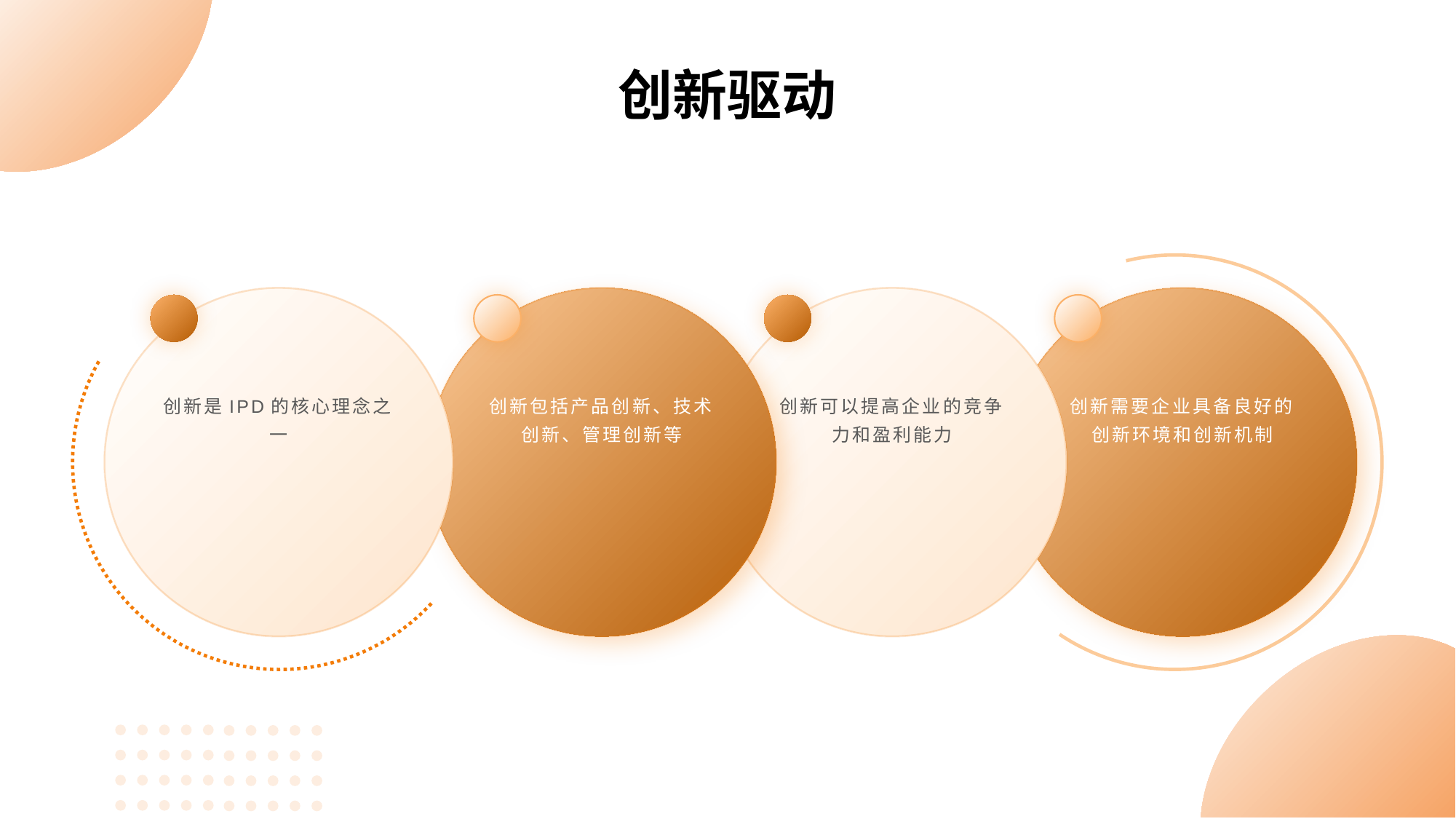

创新驱动

创新是IPD的核心理念之一
创新包括产品创新、技术创新、管理创新等
创新可以提高企业的竞争力和盈利能力
创新需要企业具备良好的创新环境和创新机制